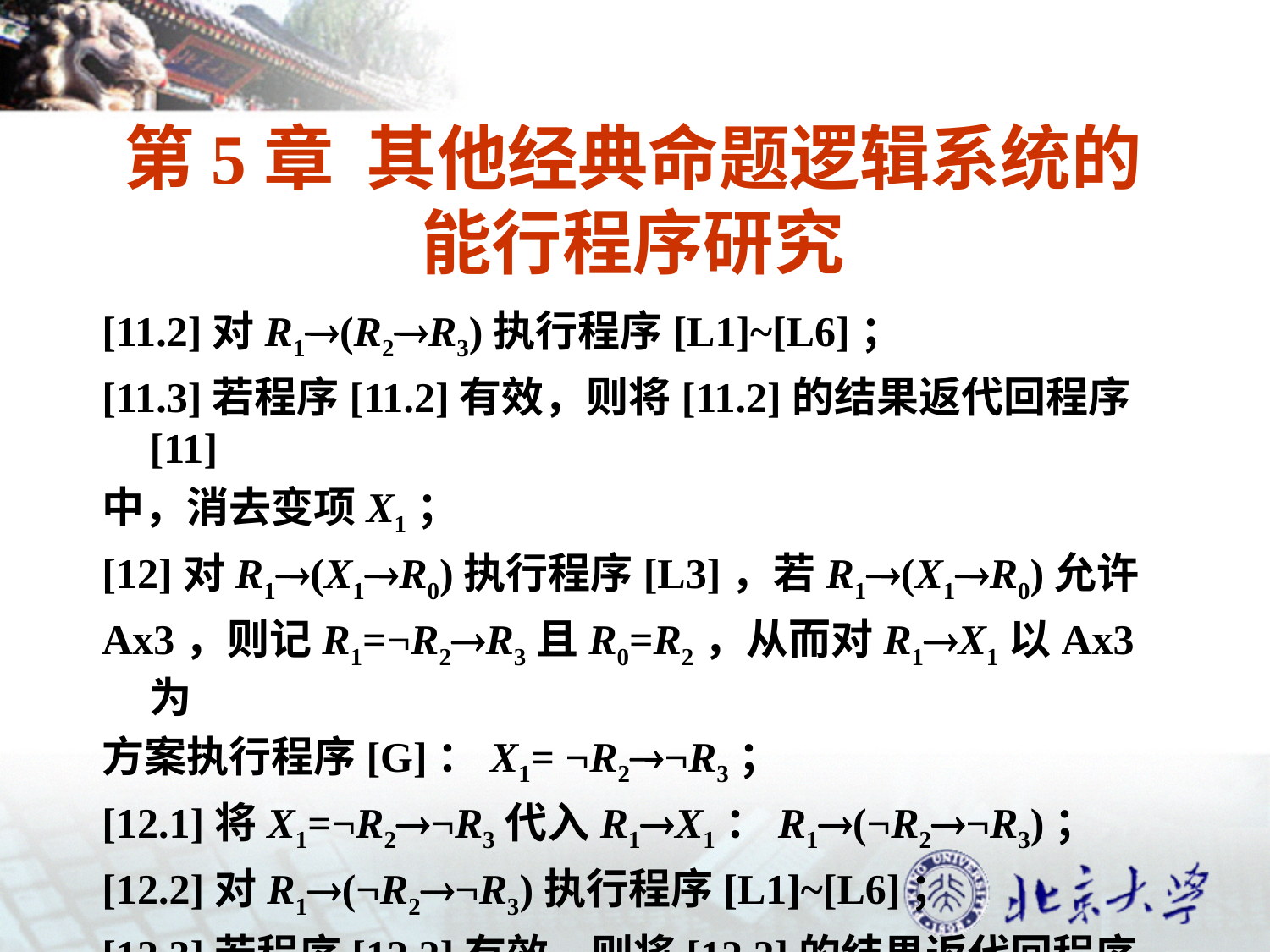

# 第5章  其他经典命题逻辑系统的能行程序研究
[11.2]对R1→(R2→R3)执行程序[L1]~[L6]；
[11.3]若程序[11.2]有效，则将[11.2]的结果返代回程序[11]
中，消去变项X1；
[12]对R1→(X1→R0)执行程序[L3]，若R1→(X1→R0)允许
Ax3，则记R1=¬R2→R3且R0=R2，从而对R1→X1以Ax3为
方案执行程序[G]：X1= ¬R2→¬R3；
[12.1]将X1=¬R2→¬R3代入R1→X1：R1→(¬R2→¬R3)；
[12.2]对R1→(¬R2→¬R3)执行程序[L1]~[L6]；
[12.3]若程序[12.2]有效，则将[12.2]的结果返代回程序[12]